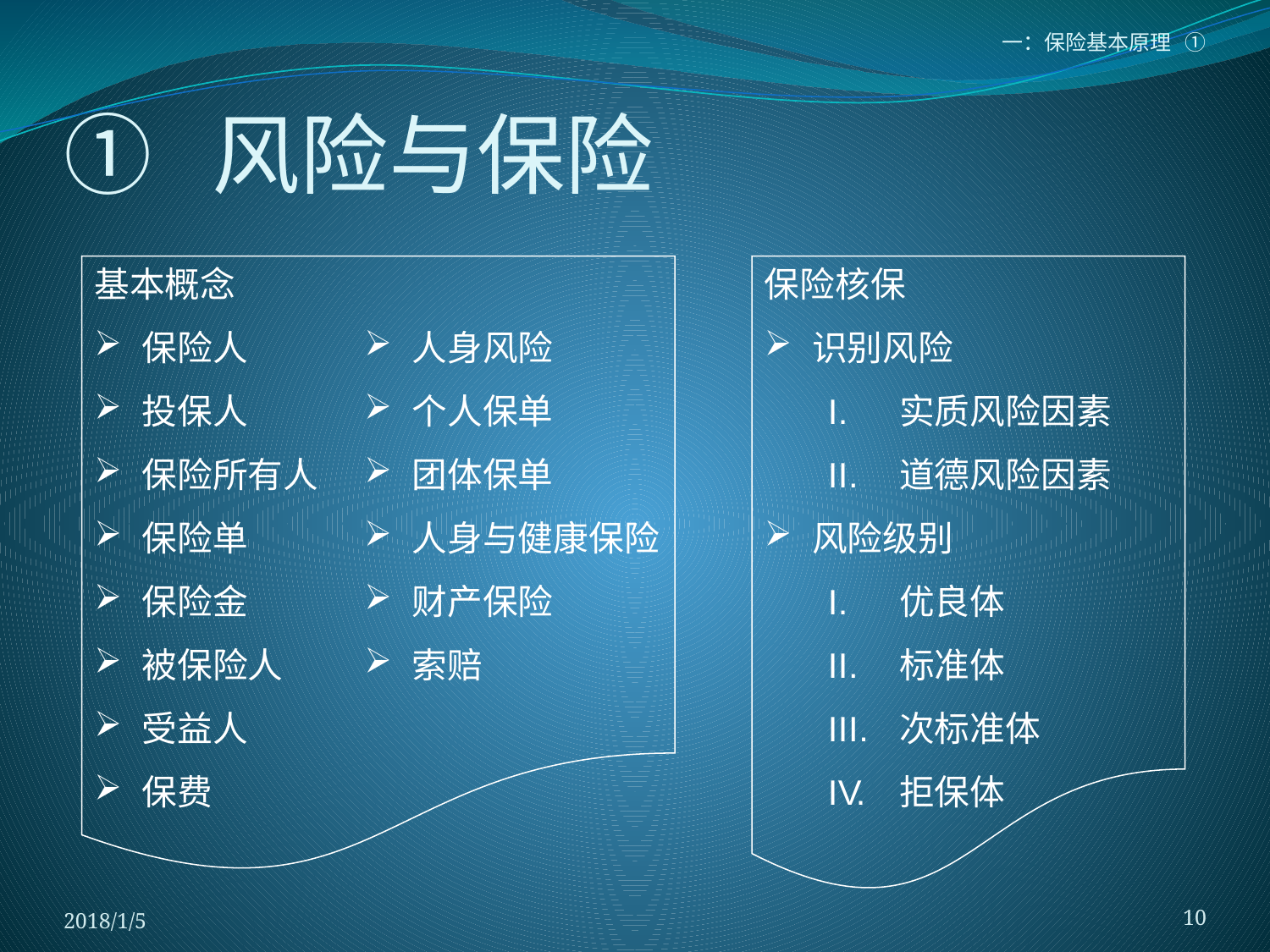

一：保险基本原理   ①
# ①  风险与保险
基本概念
保险人
投保人
保险所有人
保险单
保险金
被保险人
受益人
保费

人身风险
个人保单
团体保单
人身与健康保险
财产保险
索赔

保险核保
识别风险
实质风险因素
道德风险因素
风险级别
优良体
标准体
次标准体
拒保体
2018/1/5
10